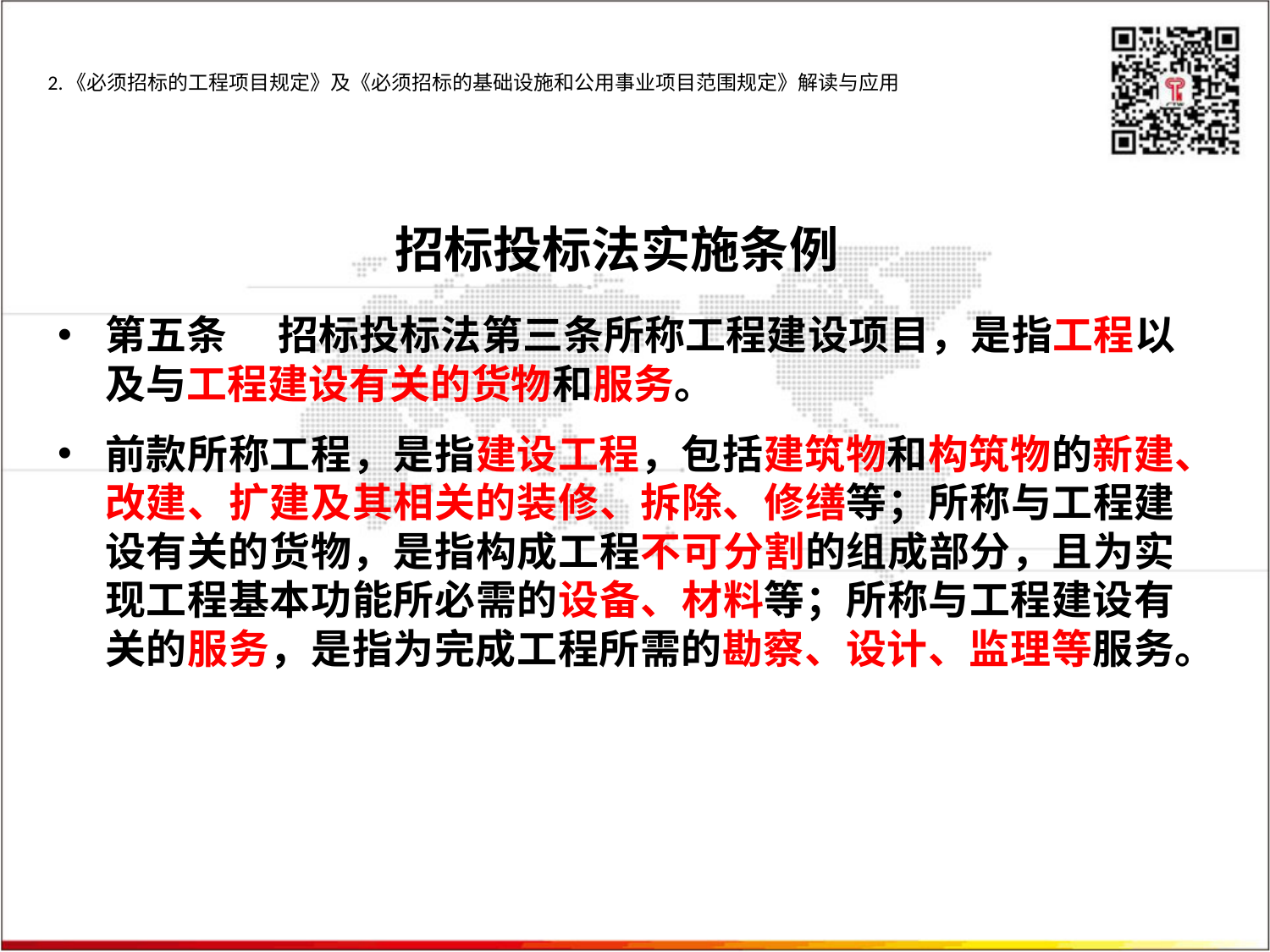

# 2.《必须招标的工程项目规定》及《必须招标的基础设施和公用事业项目范围规定》解读与应用
招标投标法实施条例
第五条 　招标投标法第三条所称工程建设项目，是指工程以及与工程建设有关的货物和服务。
前款所称工程，是指建设工程，包括建筑物和构筑物的新建、改建、扩建及其相关的装修、拆除、修缮等；所称与工程建设有关的货物，是指构成工程不可分割的组成部分，且为实现工程基本功能所必需的设备、材料等；所称与工程建设有关的服务，是指为完成工程所需的勘察、设计、监理等服务。